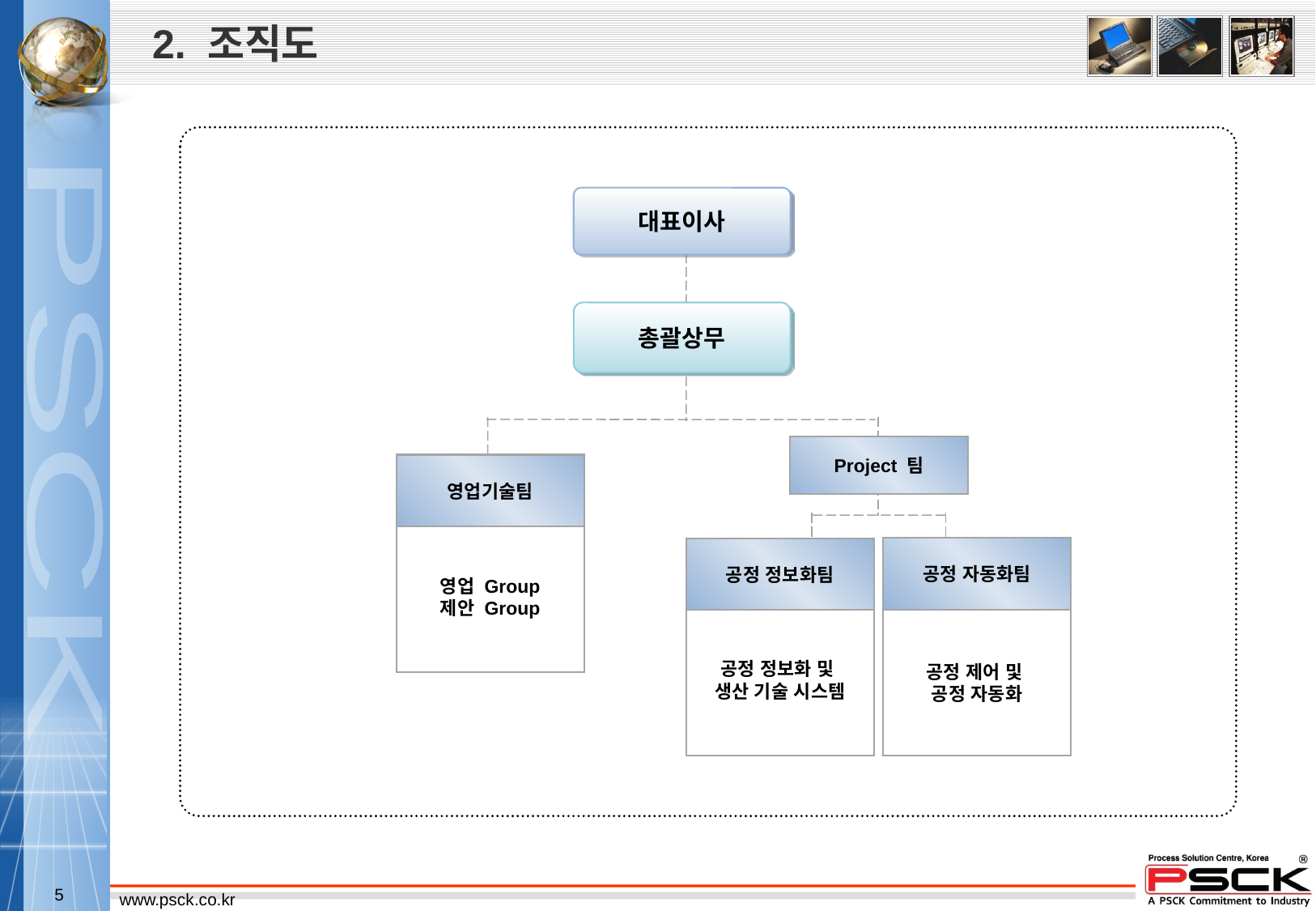

2. 조직도

대표이사
총괄상무
Project 팀
영업기술팀
영업 Group
제안 Group
공정 자동화팀
공정 정보화팀
공정 정보화 및
생산 기술 시스템
공정 제어 및
공정 자동화